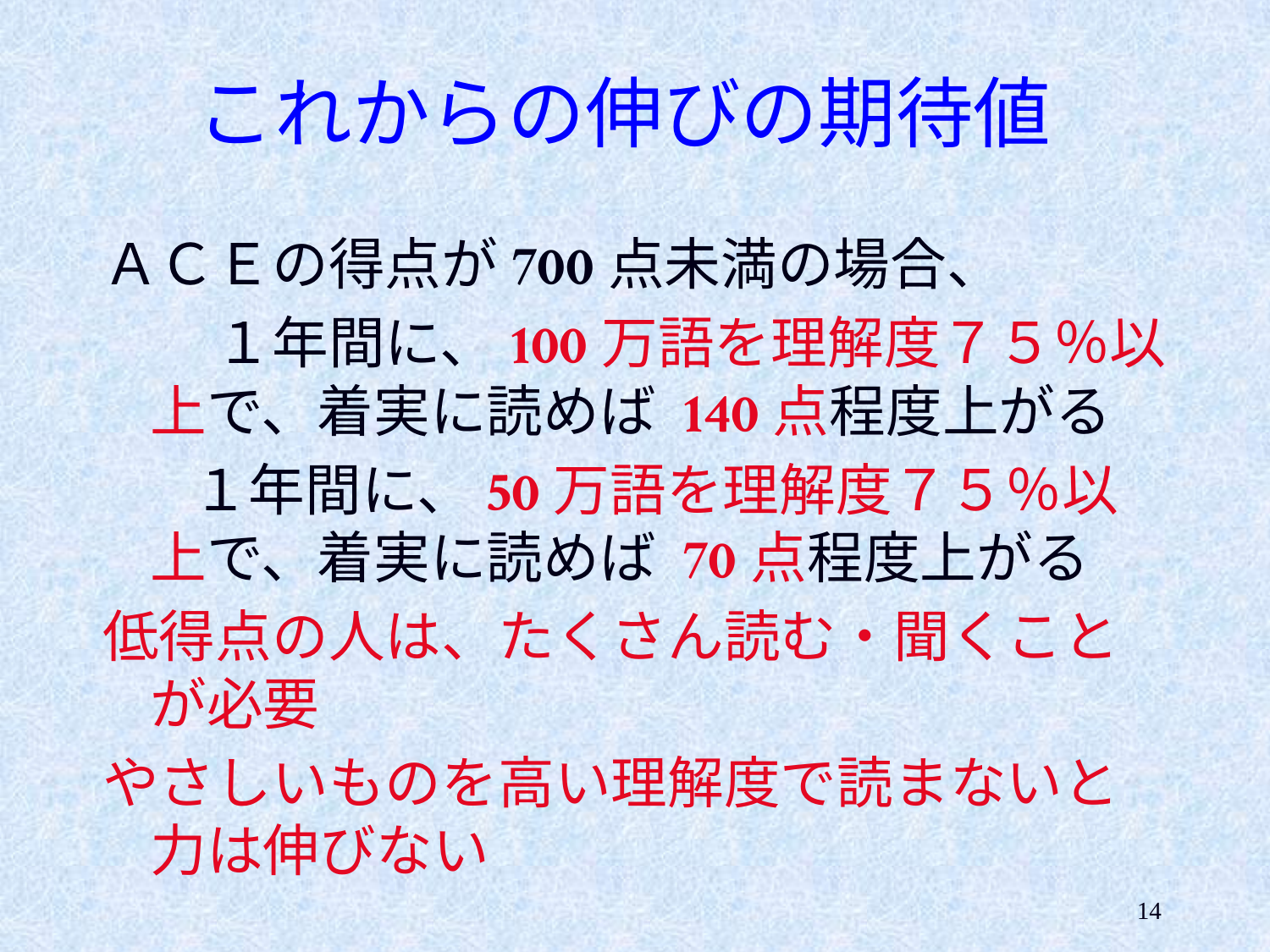

これからの伸びの期待値
ＡＣＥの得点が700点未満の場合、
　　１年間に、100万語を理解度７５％以上で、着実に読めば 140点程度上がる
      １年間に、50万語を理解度７５％以上で、着実に読めば 70点程度上がる
低得点の人は、たくさん読む・聞くことが必要
やさしいものを高い理解度で読まないと力は伸びない
14